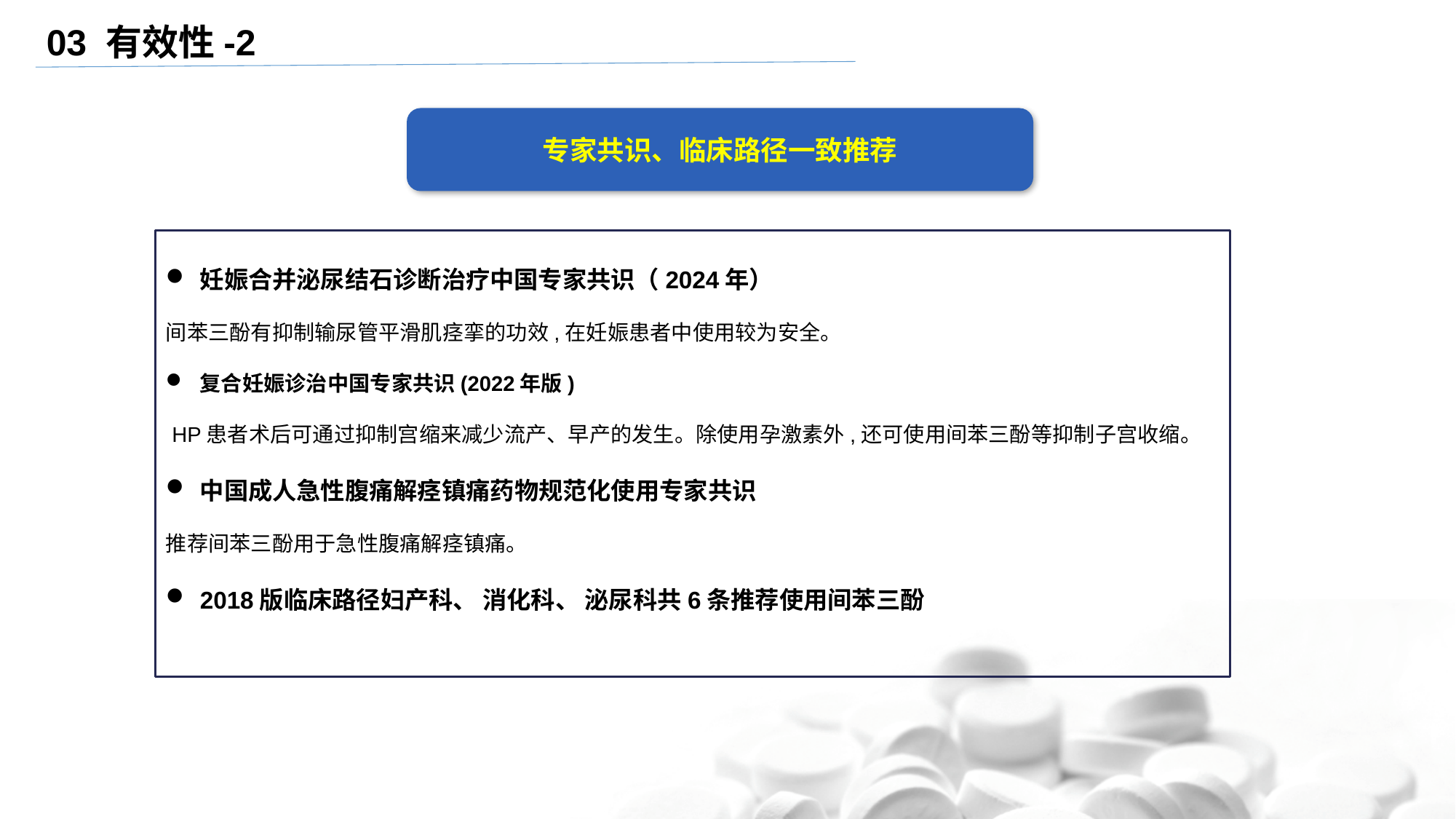

03 有效性-2
专家共识、临床路径一致推荐
妊娠合并泌尿结石诊断治疗中国专家共识（2024年）
间苯三酚有抑制输尿管平滑肌痉挛的功效,在妊娠患者中使用较为安全。
复合妊娠诊治中国专家共识(2022年版)
 HP患者术后可通过抑制宫缩来减少流产、早产的发生。除使用孕激素外,还可使用间苯三酚等抑制子宫收缩。
中国成人急性腹痛解痉镇痛药物规范化使用专家共识
推荐间苯三酚用于急性腹痛解痉镇痛。
2018版临床路径妇产科、 消化科、 泌尿科共6条推荐使用间苯三酚